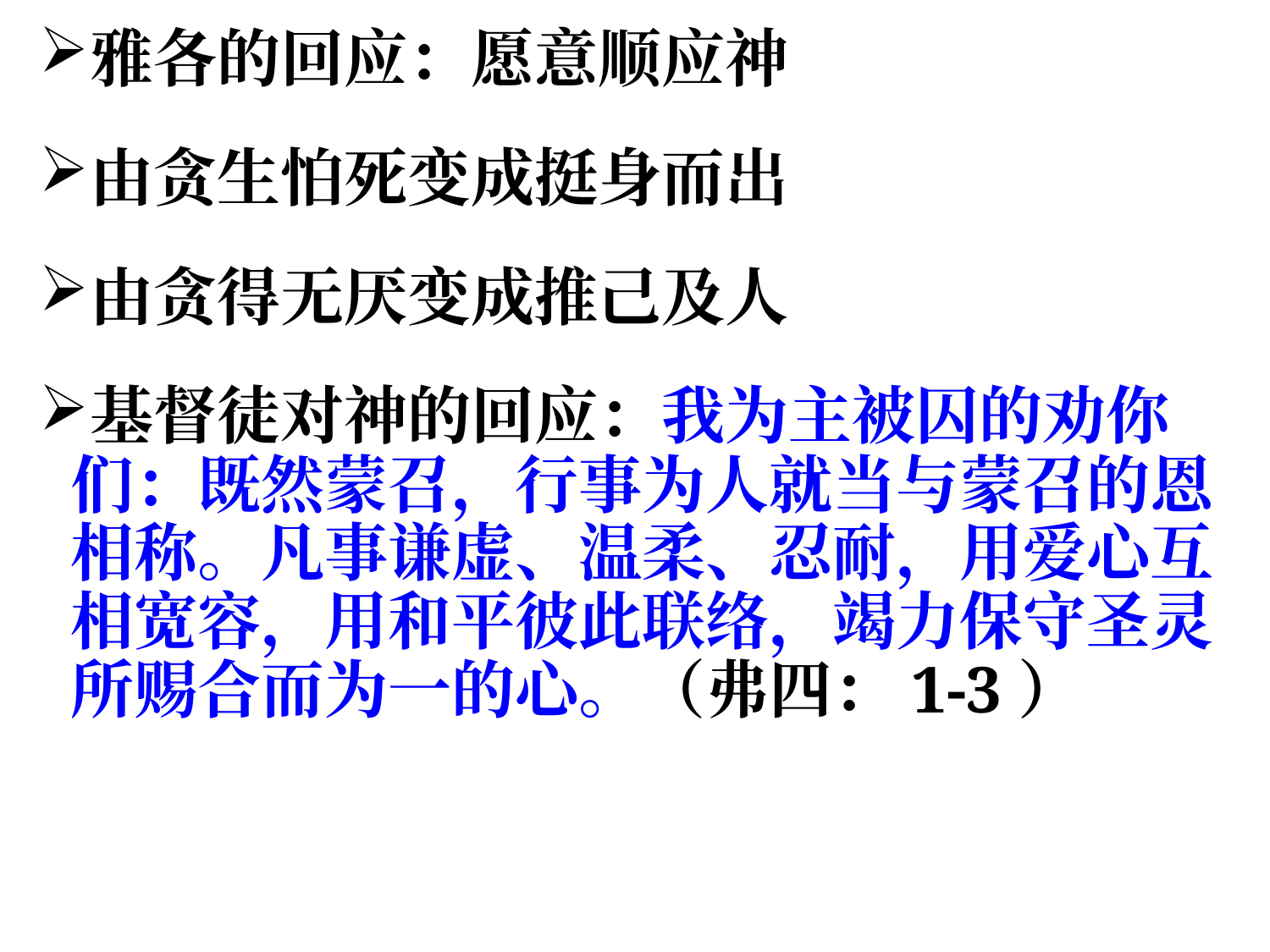

雅各的回应：愿意顺应神

由贪生怕死变成挺身而出

由贪得无厌变成推己及人

基督徒对神的回应：我为主被囚的劝你们：既然蒙召，行事为人就当与蒙召的恩相称。凡事谦虚、温柔、忍耐，用爱心互相宽容，用和平彼此联络，竭力保守圣灵所赐合而为一的心。（弗四：1-3）